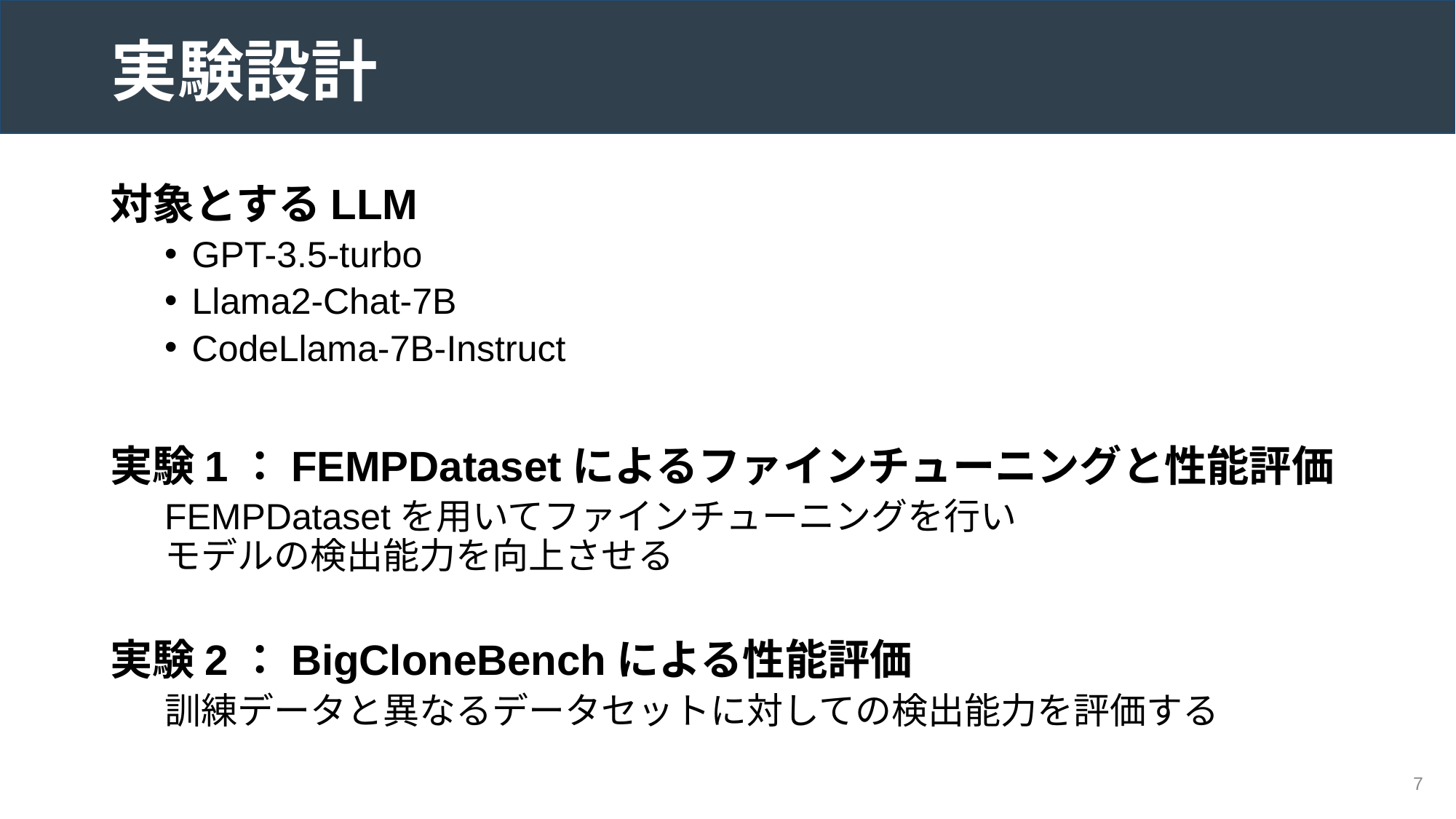

実験設計
対象とするLLM
GPT-3.5-turbo
Llama2-Chat-7B
CodeLlama-7B-Instruct

実験1：FEMPDatasetによるファインチューニングと性能評価
FEMPDatasetを用いてファインチューニングを行い
モデルの検出能力を向上させる

実験2：BigCloneBenchによる性能評価
訓練データと異なるデータセットに対しての検出能力を評価する
7